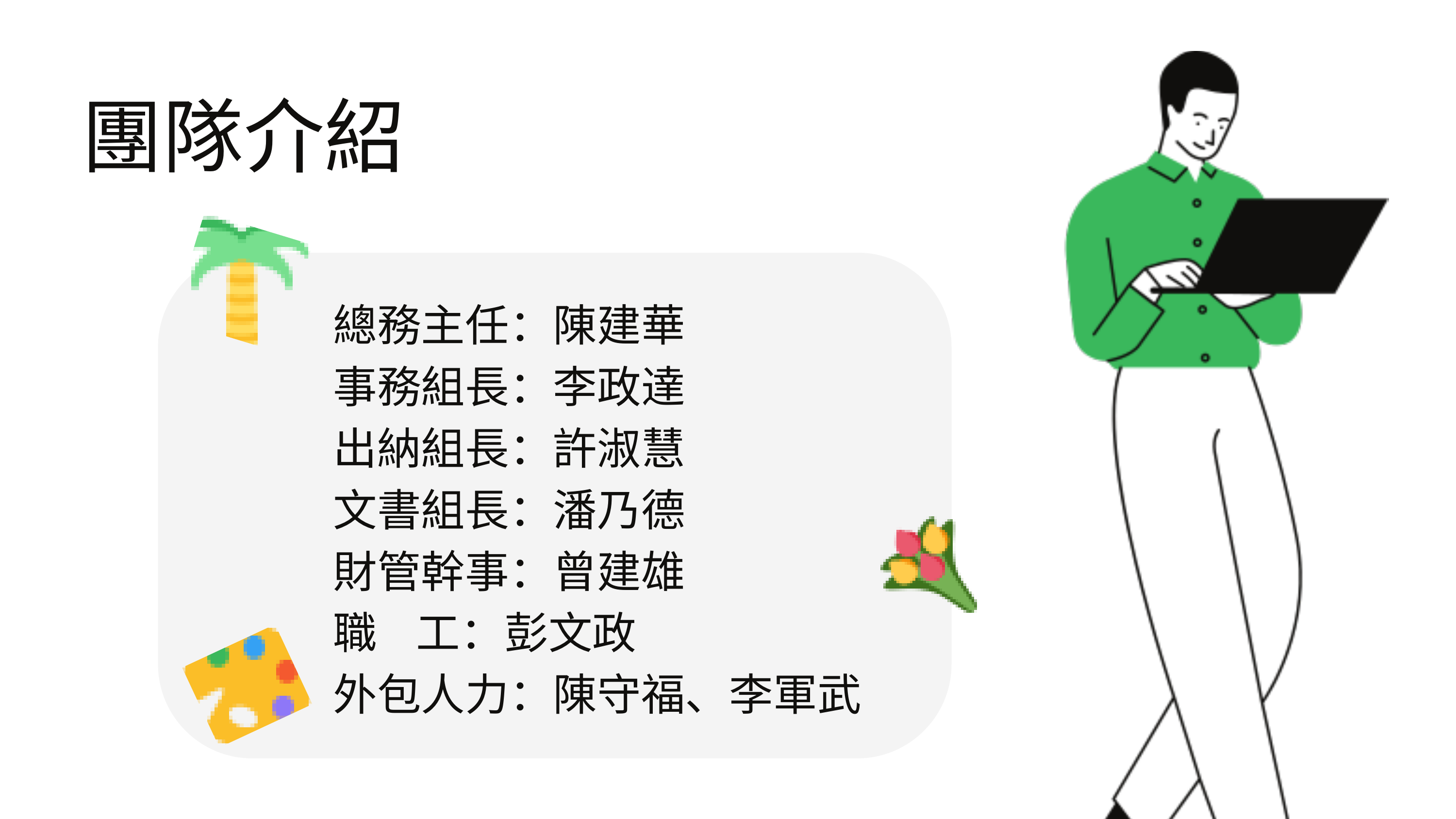

團隊介紹

總務主任：陳建華
事務組長：李政達
出納組長：許淑慧
文書組長：潘乃德
財管幹事：曾建雄
職    工：彭文政
外包人力：陳守福、李軍武